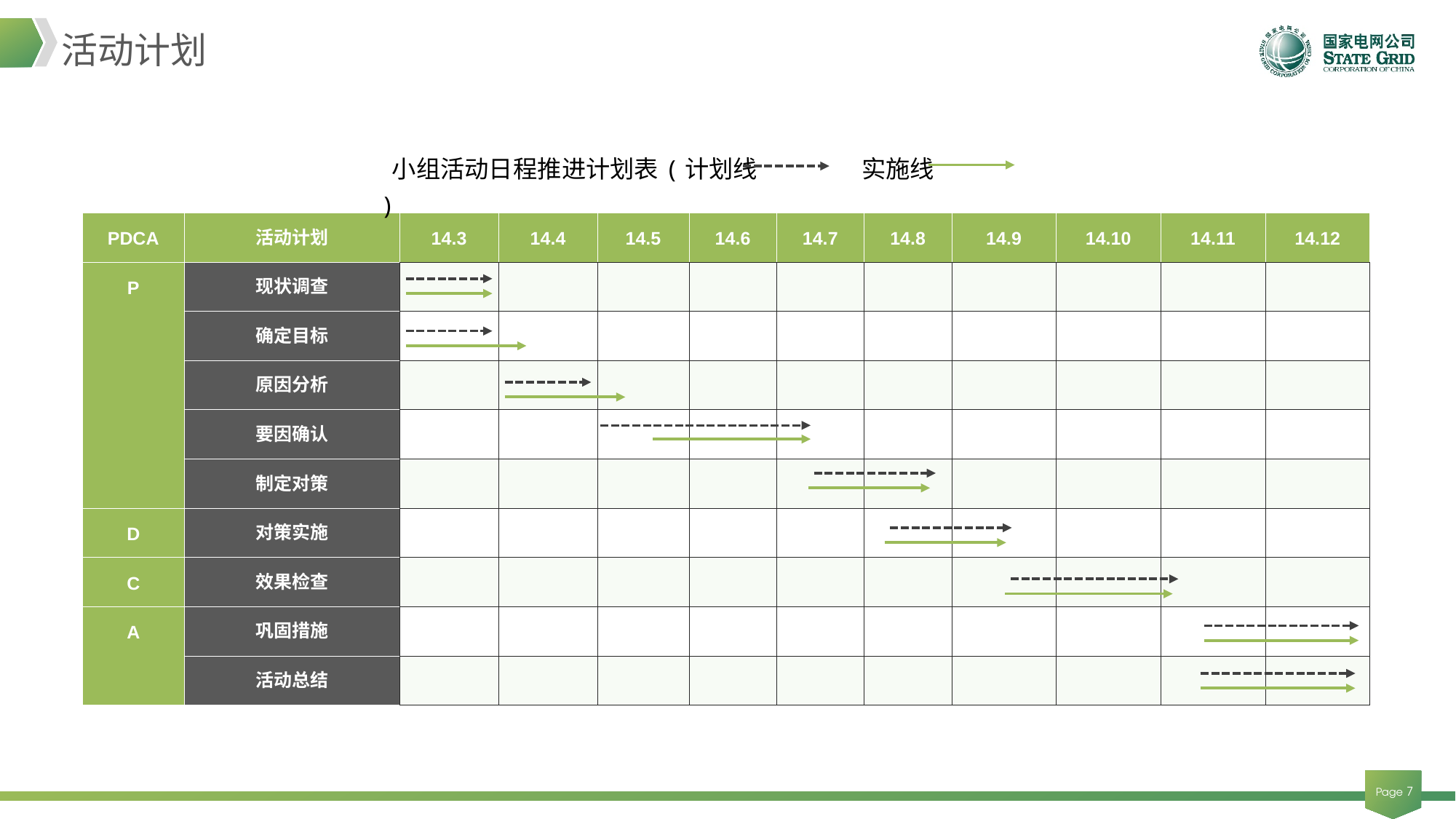

活动计划
 小组活动日程推进计划表(计划线                   实施线                    )
| PDCA | 活动计划 | 14.3 | 14.4 | 14.5 | 14.6 | 14.7 | 14.8 | 14.9 | 14.10 | 14.11 | 14.12 |
| --- | --- | --- | --- | --- | --- | --- | --- | --- | --- | --- | --- |
| P | 现状调查 |  |  |  |  |  |  |  |  |  |  |
|  | 确定目标 |  |  |  |  |  |  |  |  |  |  |
|  | 原因分析 |  |  |  |  |  |  |  |  |  |  |
|  | 要因确认 |  |  |  |  |  |  |  |  |  |  |
|  | 制定对策 |  |  |  |  |  |  |  |  |  |  |
| D | 对策实施 |  |  |  |  |  |  |  |  |  |  |
| C | 效果检查 |  |  |  |  |  |  |  |  |  |  |
| A | 巩固措施 |  |  |  |  |  |  |  |  |  |  |
|  | 活动总结 |  |  |  |  |  |  |  |  |  |  |